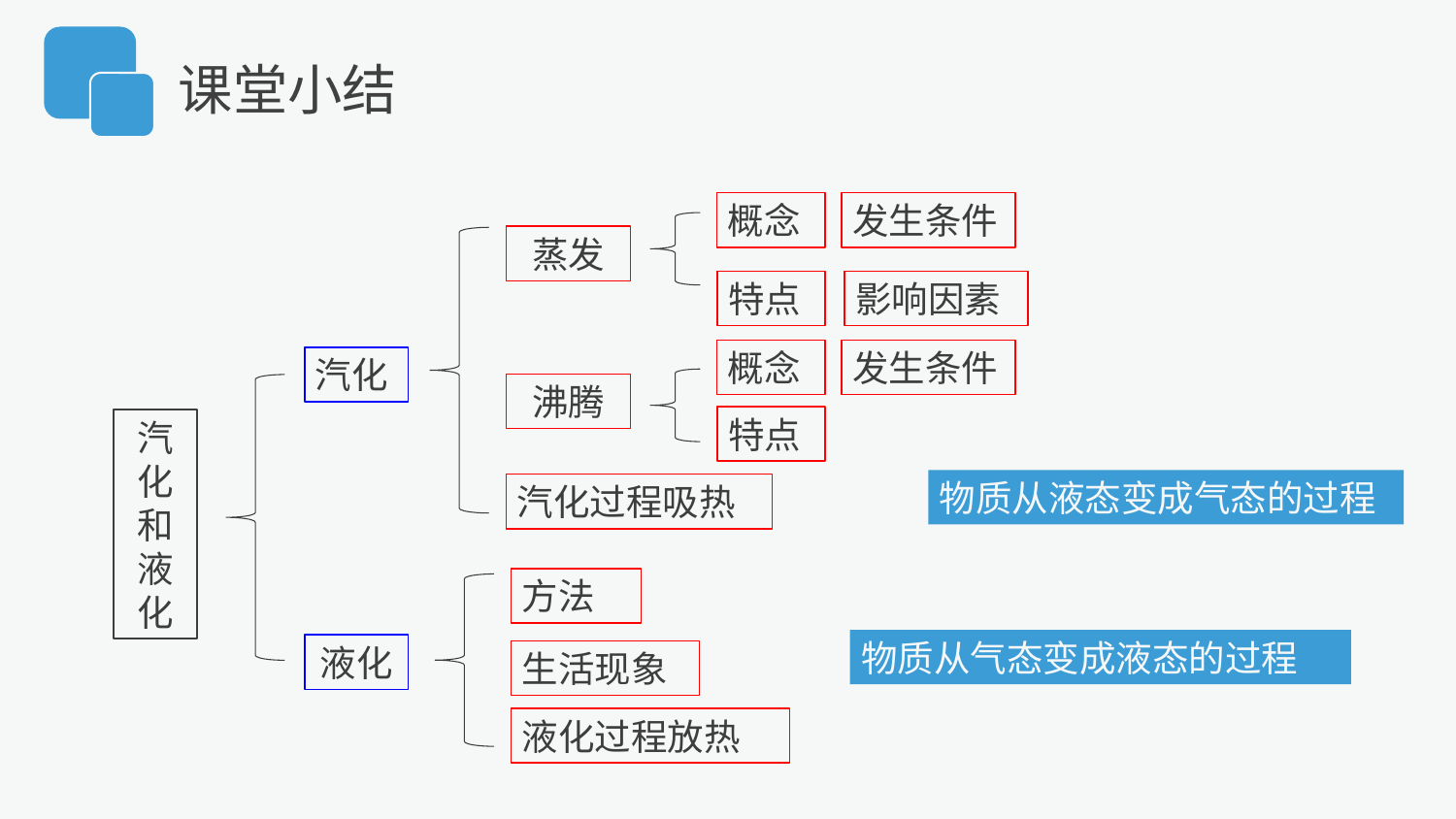

课堂小结
概念
发生条件

蒸发

特点
影响因素
概念
发生条件
汽化

沸腾

特点
汽化和液化
物质从液态变成气态的过程
汽化过程吸热
方法

物质从气态变成液态的过程
液化
生活现象
液化过程放热